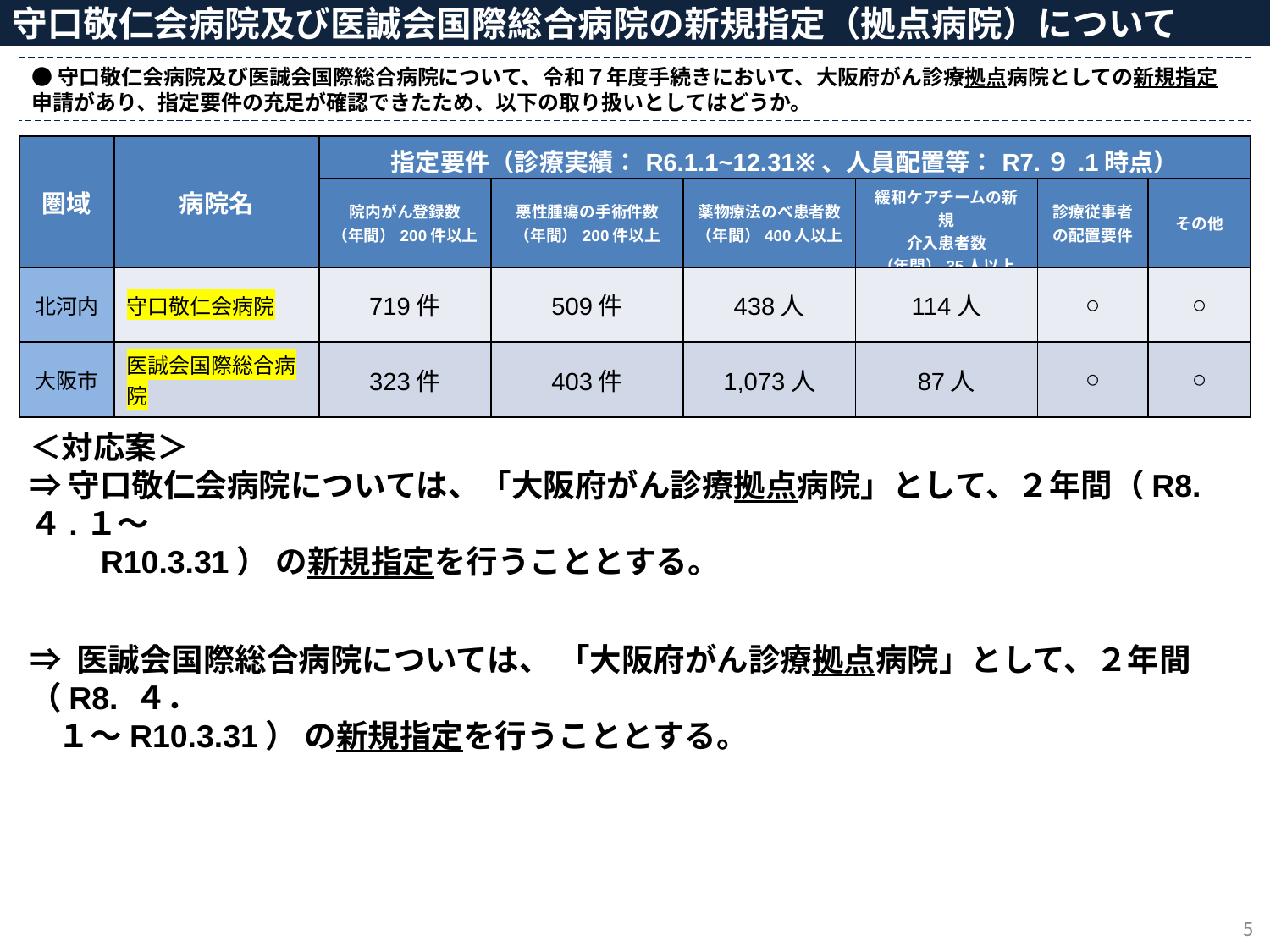

守口敬仁会病院及び医誠会国際総合病院の新規指定（拠点病院）について
●守口敬仁会病院及び医誠会国際総合病院について、令和７年度手続きにおいて、大阪府がん診療拠点病院としての新規指定申請があり、指定要件の充足が確認できたため、以下の取り扱いとしてはどうか。
| 圏域 | 病院名 | 指定要件（診療実績：R6.1.1~12.31※、人員配置等：R7.９.1時点） |  |  |  |  |  |
| --- | --- | --- | --- | --- | --- | --- | --- |
|  |  | 院内がん登録数 （年間）200件以上 | 悪性腫瘍の手術件数 （年間）200件以上 | 薬物療法のべ患者数 （年間）400人以上 | 緩和ケアチームの新規 介入患者数 （年間）35人以上 | 診療従事者の配置要件 | その他 |
| 北河内 | 守口敬仁会病院 | 719件 | 509件 | 438人 | 114人 | ○ | ○ |
| 大阪市 | 医誠会国際総合病院 | 323件 | 403件 | 1,073人 | 87人 | ○ | ○ |
＜対応案＞
⇒ 守口敬仁会病院については、「大阪府がん診療拠点病院」として、２年間（R8.４.１～
　　R10.3.31） の新規指定を行うこととする。

⇒ 医誠会国際総合病院については、 「大阪府がん診療拠点病院」として、２年間（R8. ４． 　 　 　　　　　 　
    １～R10.3.31） の新規指定を行うこととする。

5